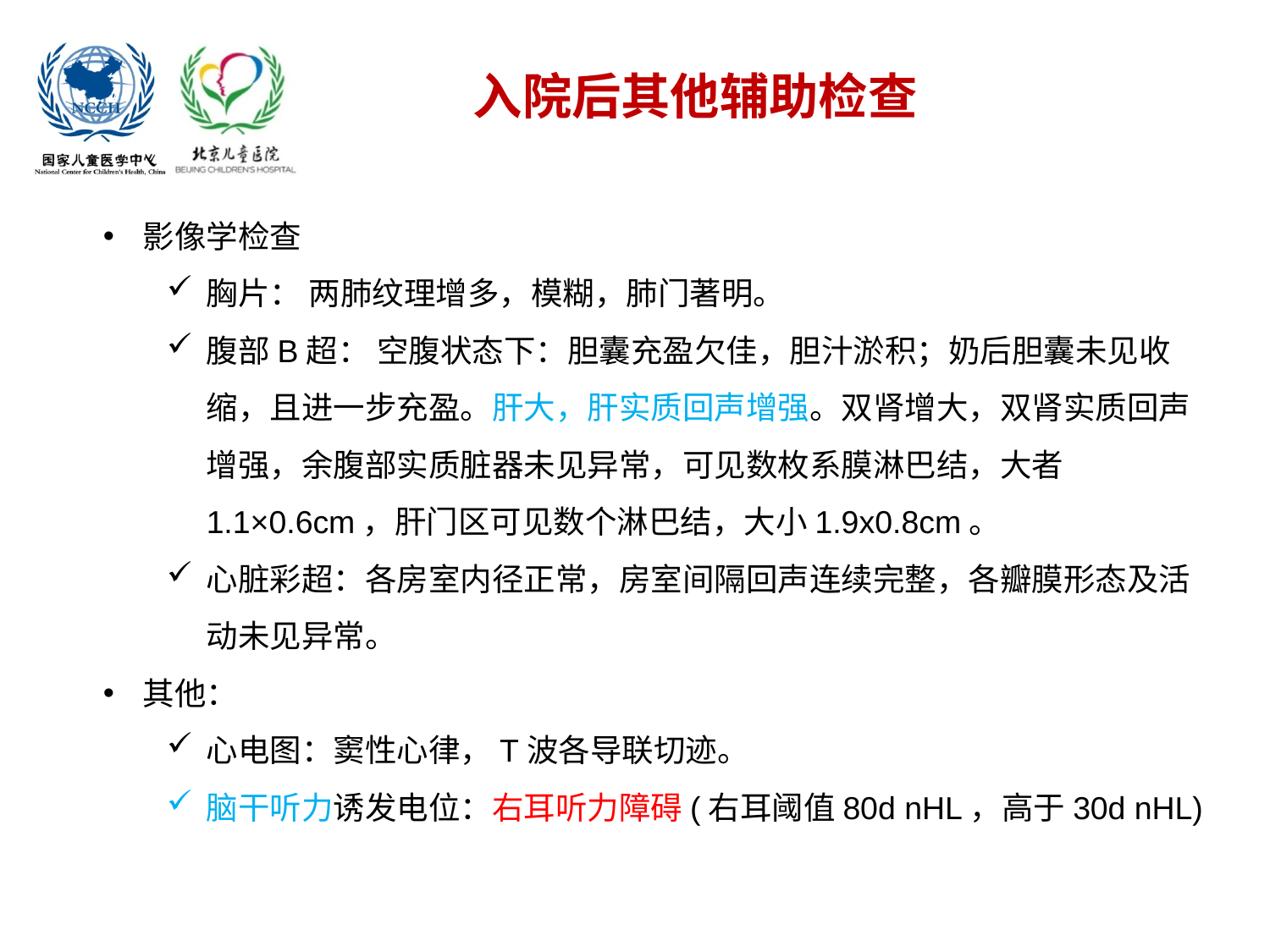

入院后其他辅助检查
影像学检查
胸片： 两肺纹理增多，模糊，肺门著明。
腹部B超： 空腹状态下：胆囊充盈欠佳，胆汁淤积；奶后胆囊未见收缩，且进一步充盈。肝大，肝实质回声增强。双肾增大，双肾实质回声增强，余腹部实质脏器未见异常，可见数枚系膜淋巴结，大者1.1×0.6cm，肝门区可见数个淋巴结，大小1.9x0.8cm。
心脏彩超：各房室内径正常，房室间隔回声连续完整，各瓣膜形态及活动未见异常。
其他：
心电图：窦性心律，T波各导联切迹。
脑干听力诱发电位：右耳听力障碍(右耳阈值80d nHL，高于30d nHL)